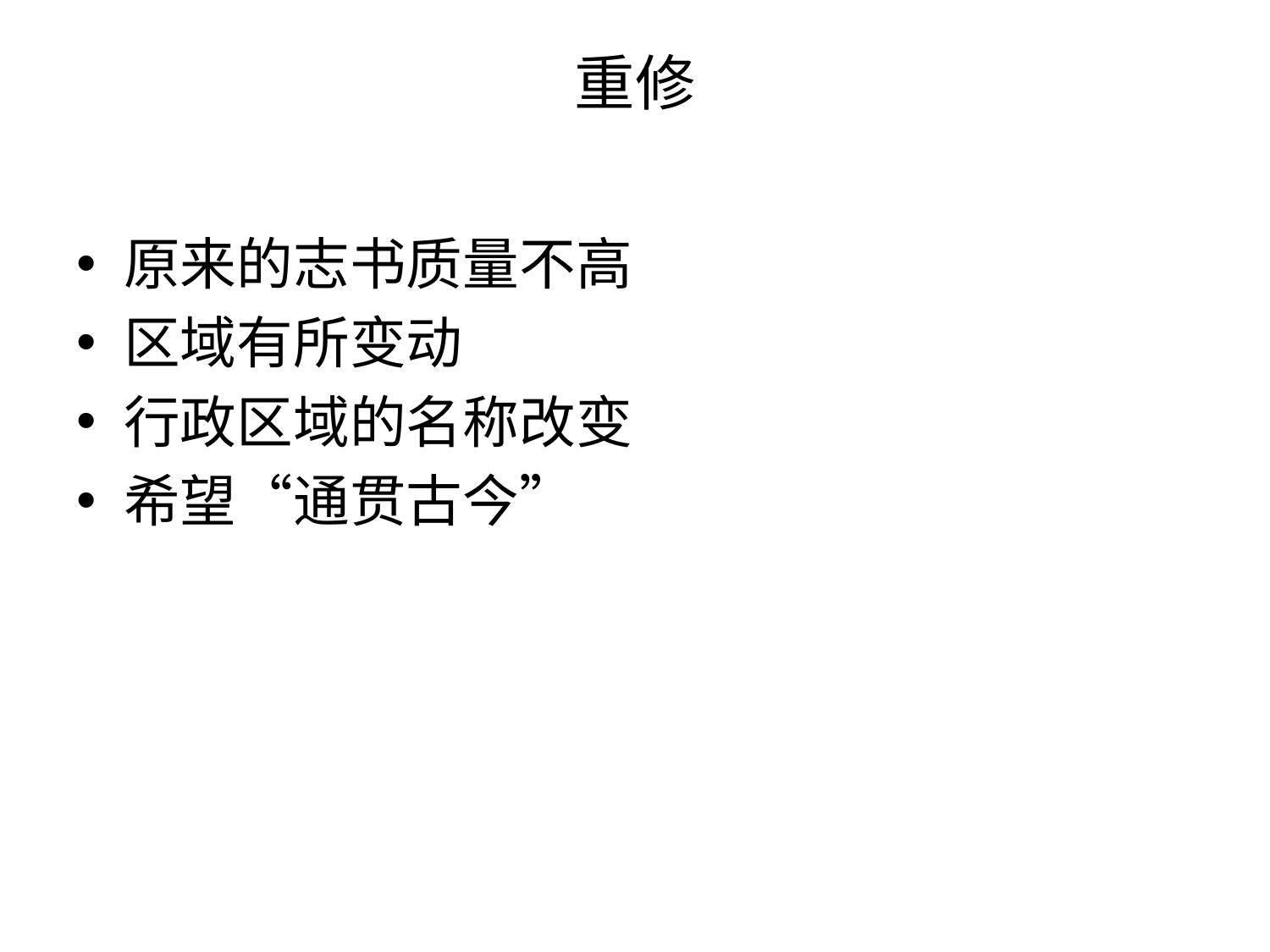

# 重修
原来的志书质量不高
区域有所变动
行政区域的名称改变
希望“通贯古今”